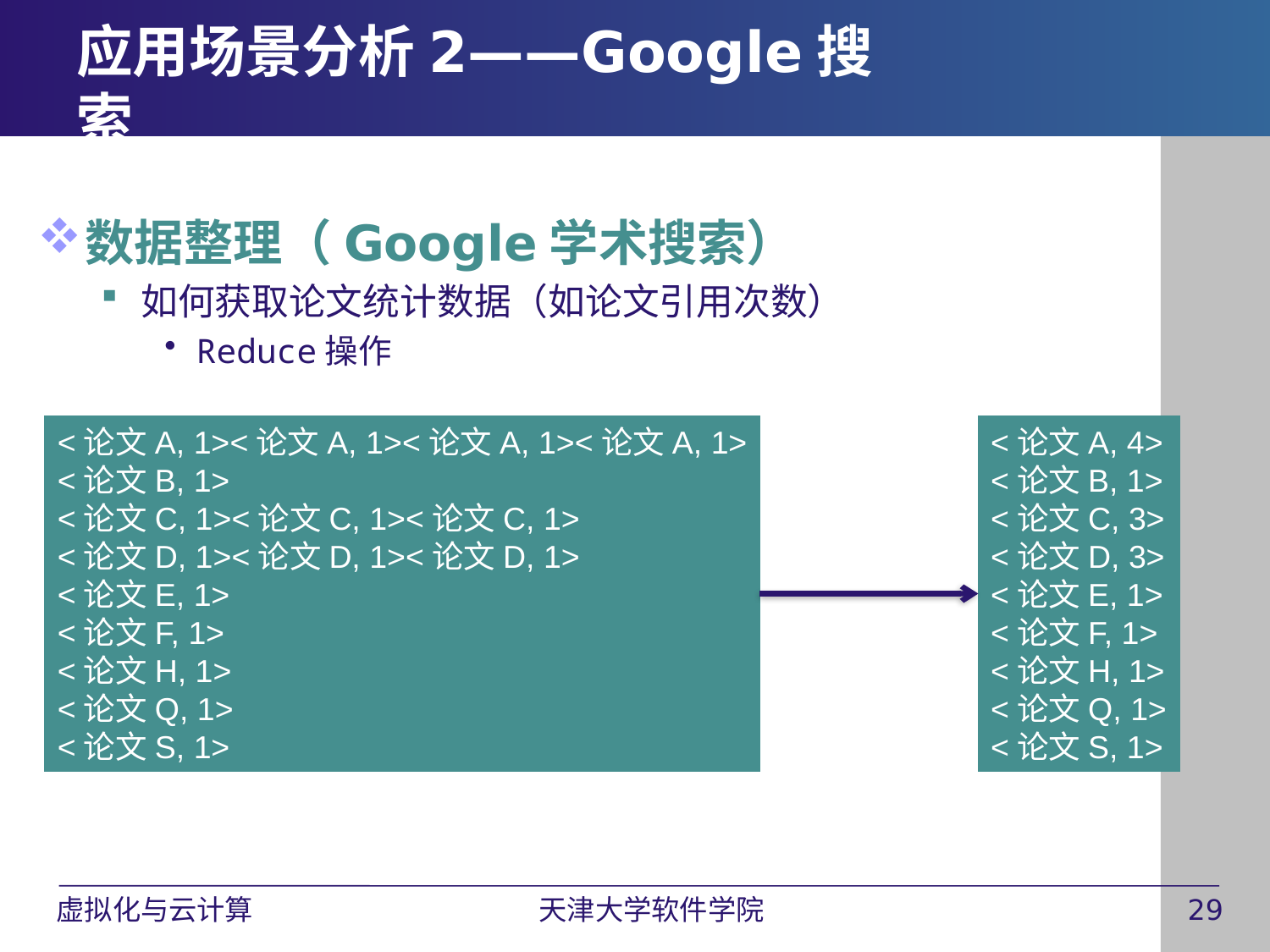

应用场景分析2——Google搜索
数据整理（Google学术搜索）
如何获取论文统计数据（如论文引用次数）
Reduce操作

<论文A, 1><论文A, 1><论文A, 1><论文A, 1>
<论文B, 1>
<论文C, 1><论文C, 1><论文C, 1>
<论文D, 1><论文D, 1><论文D, 1>
<论文E, 1>
<论文F, 1>
<论文H, 1>
<论文Q, 1>
<论文S, 1>
<论文A, 4>
<论文B, 1>
<论文C, 3>
<论文D, 3>
<论文E, 1>
<论文F, 1>
<论文H, 1>
<论文Q, 1>
<论文S, 1>